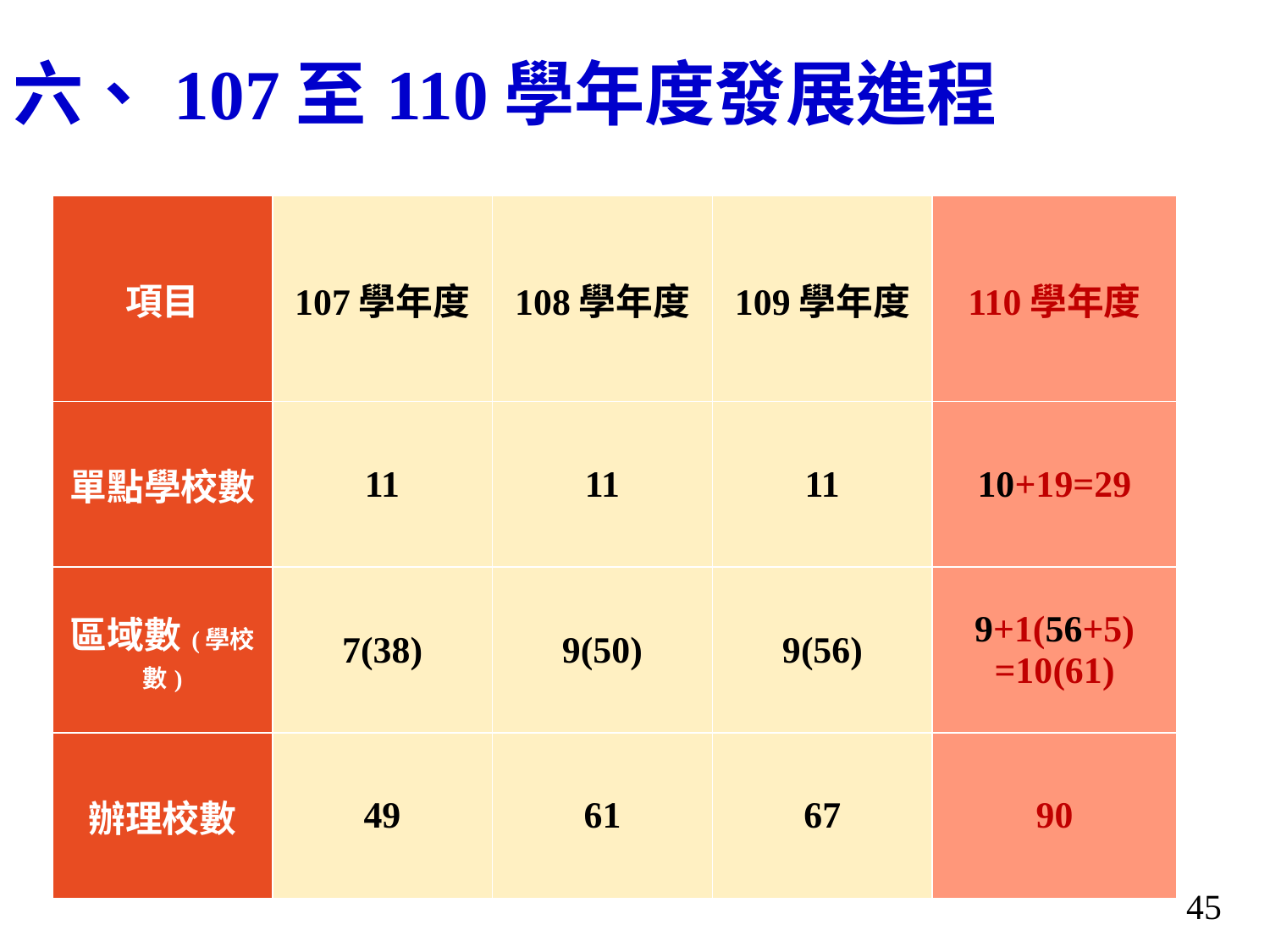

# 六、107至110學年度發展進程
| 項目 | 107學年度 | 108學年度 | 109學年度 | 110學年度 |
| --- | --- | --- | --- | --- |
| 單點學校數 | 11 | 11 | 11 | 10+19=29 |
| 區域數(學校數) | 7(38) | 9(50) | 9(56) | 9+1(56+5) =10(61) |
| 辦理校數 | 49 | 61 | 67 | 90 |
45